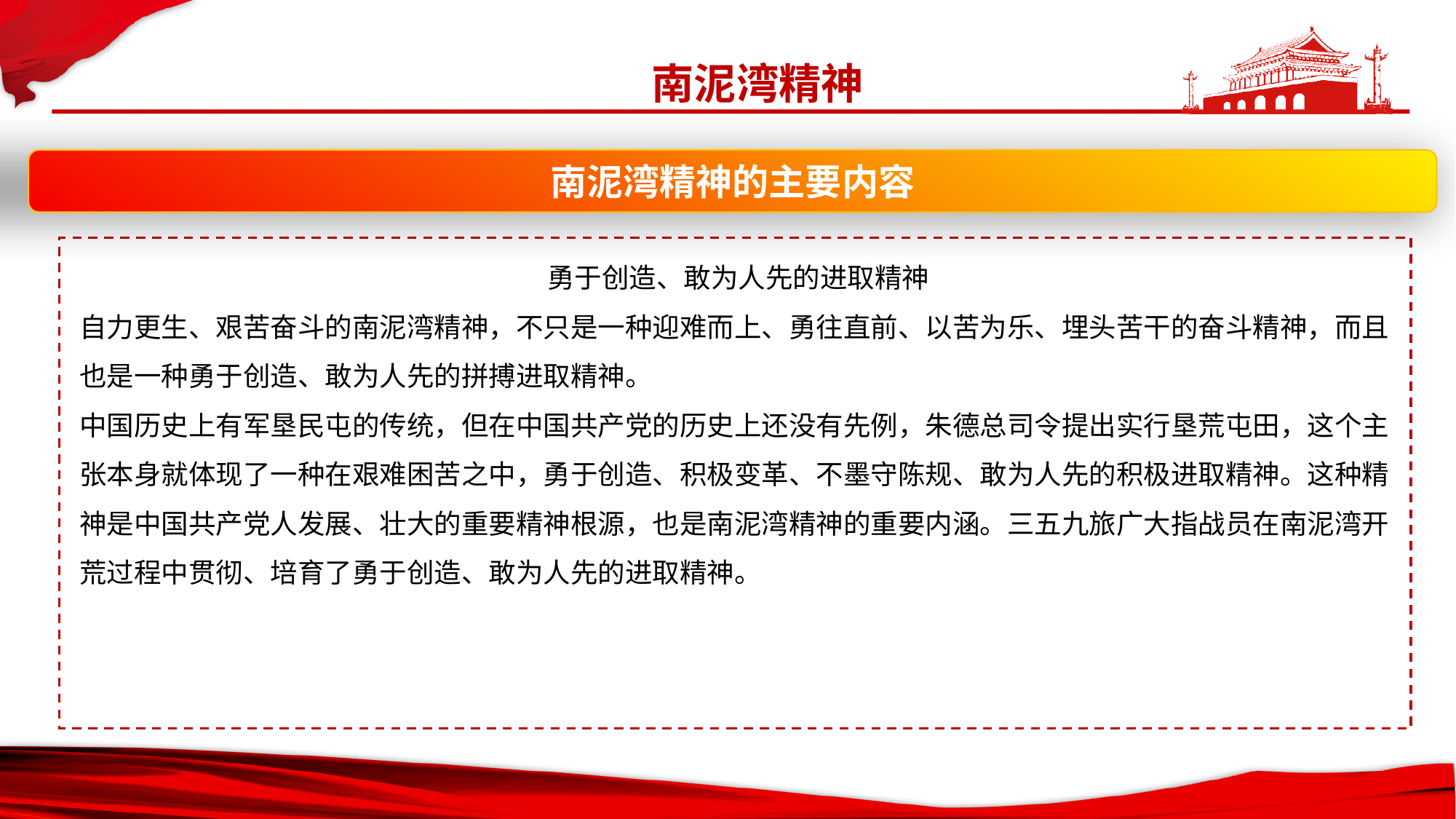

南泥湾精神
南泥湾精神的主要内容

勇于创造、敢为人先的进取精神
自力更生、艰苦奋斗的南泥湾精神，不只是一种迎难而上、勇往直前、以苦为乐、埋头苦干的奋斗精神，而且也是一种勇于创造、敢为人先的拼搏进取精神。
中国历史上有军垦民屯的传统，但在中国共产党的历史上还没有先例，朱德总司令提出实行垦荒屯田，这个主张本身就体现了一种在艰难困苦之中，勇于创造、积极变革、不墨守陈规、敢为人先的积极进取精神。这种精神是中国共产党人发展、壮大的重要精神根源，也是南泥湾精神的重要内涵。三五九旅广大指战员在南泥湾开荒过程中贯彻、培育了勇于创造、敢为人先的进取精神。